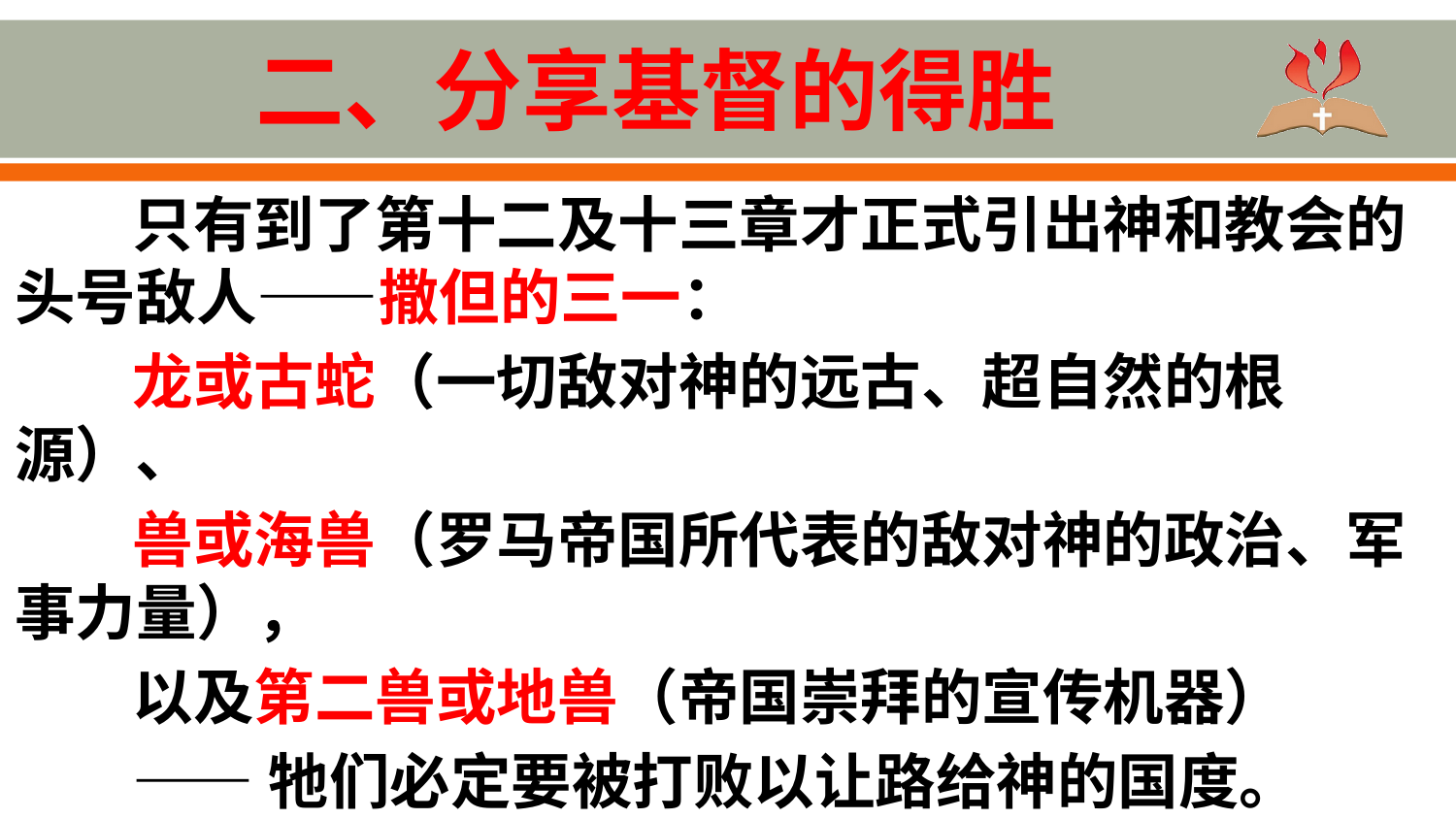

# 二、分享基督的得胜
只有到了第十二及十三章才正式引出神和教会的头号敌人——撒但的三一：
龙或古蛇（一切敌对神的远古、超自然的根源）、
兽或海兽（罗马帝国所代表的敌对神的政治、军事力量），
以及第二兽或地兽（帝国崇拜的宣传机器）
——牠们必定要被打败以让路给神的国度。

22